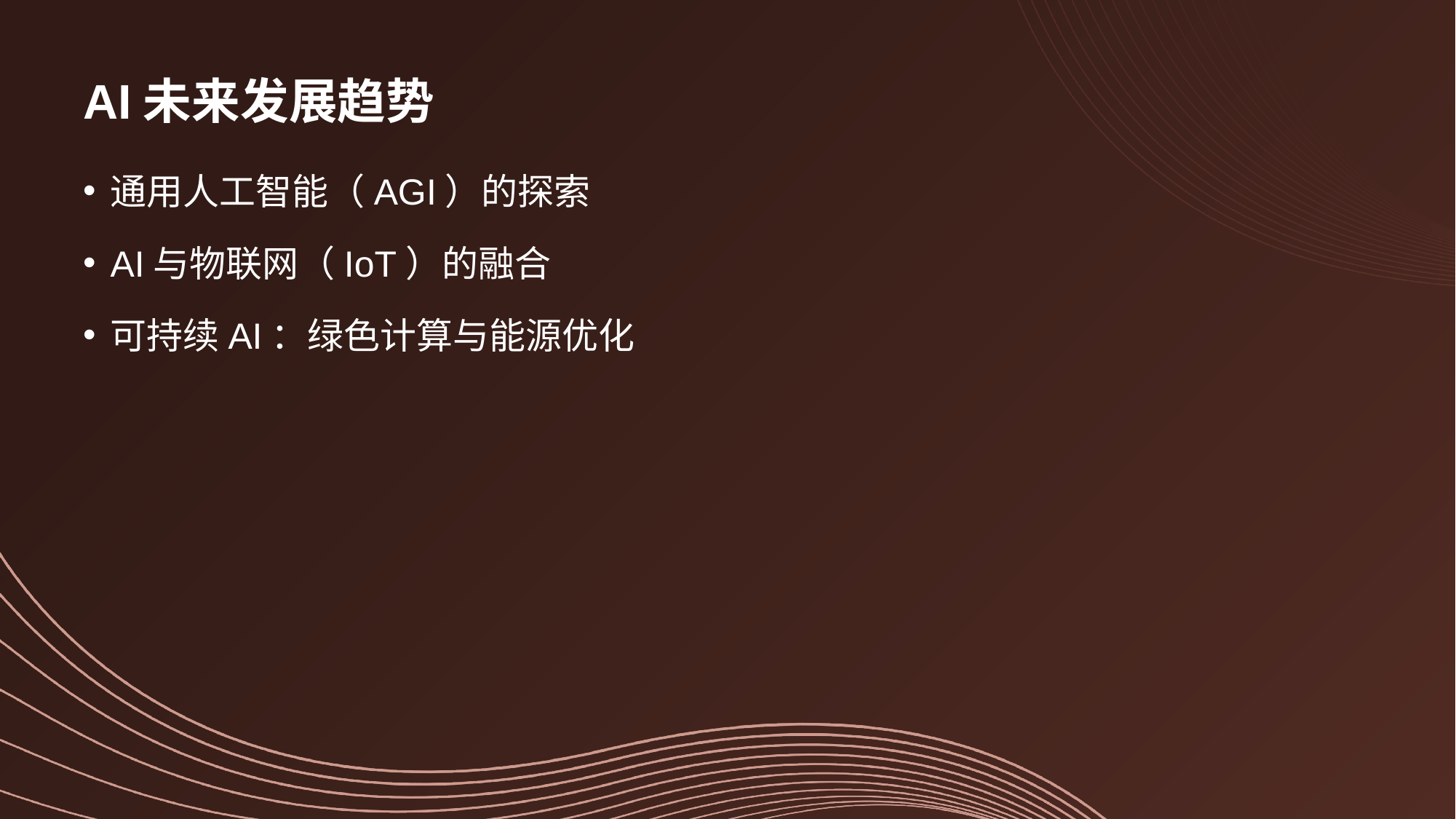

# AI未来发展趋势
通用人工智能（AGI）的探索
AI与物联网（IoT）的融合
可持续AI：绿色计算与能源优化